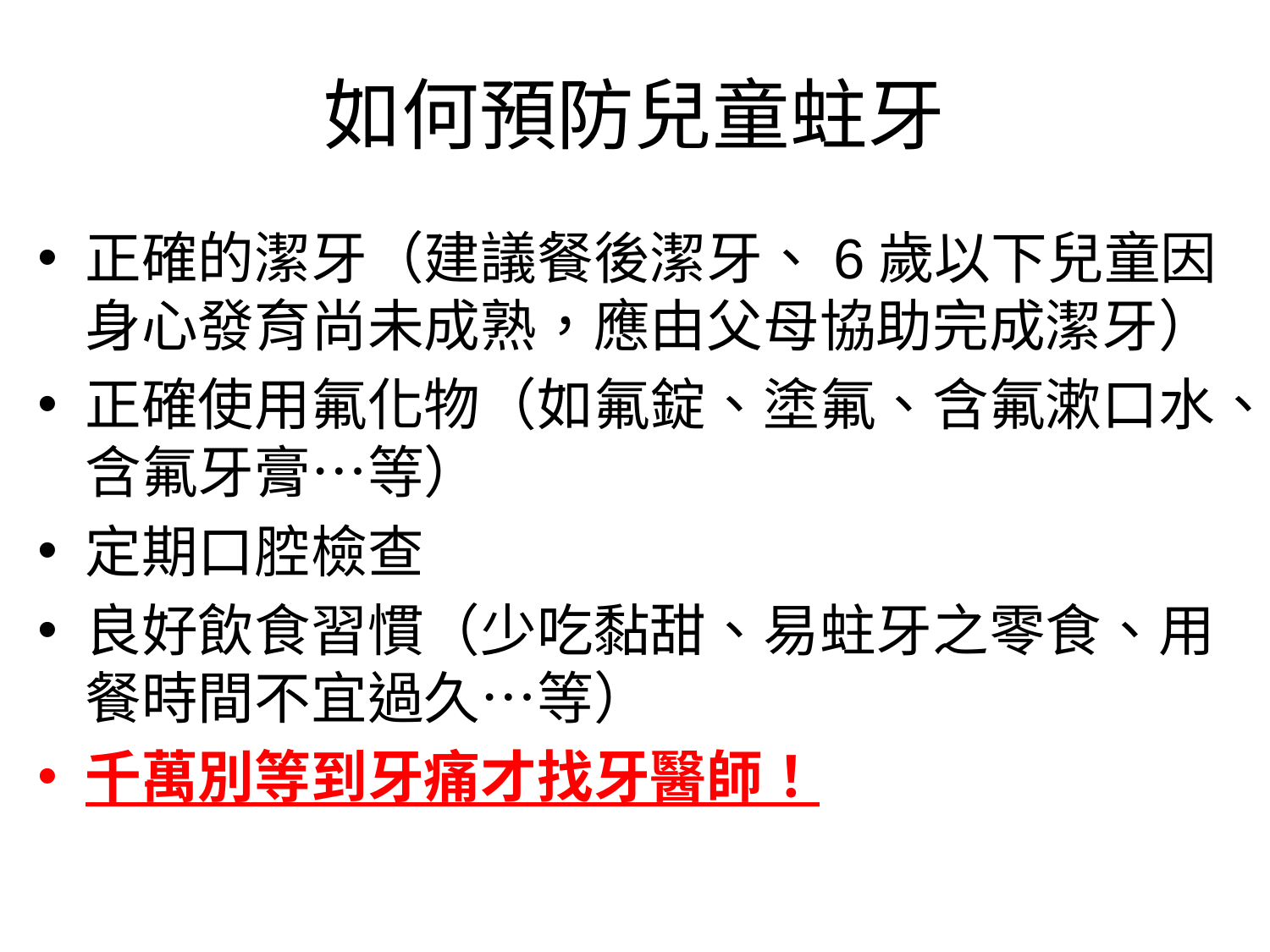

# 如何預防兒童蛀牙
正確的潔牙（建議餐後潔牙、6歲以下兒童因身心發育尚未成熟，應由父母協助完成潔牙）
正確使用氟化物（如氟錠、塗氟、含氟漱口水、含氟牙膏…等）
定期口腔檢查
良好飲食習慣（少吃黏甜、易蛀牙之零食、用餐時間不宜過久…等）
千萬別等到牙痛才找牙醫師！